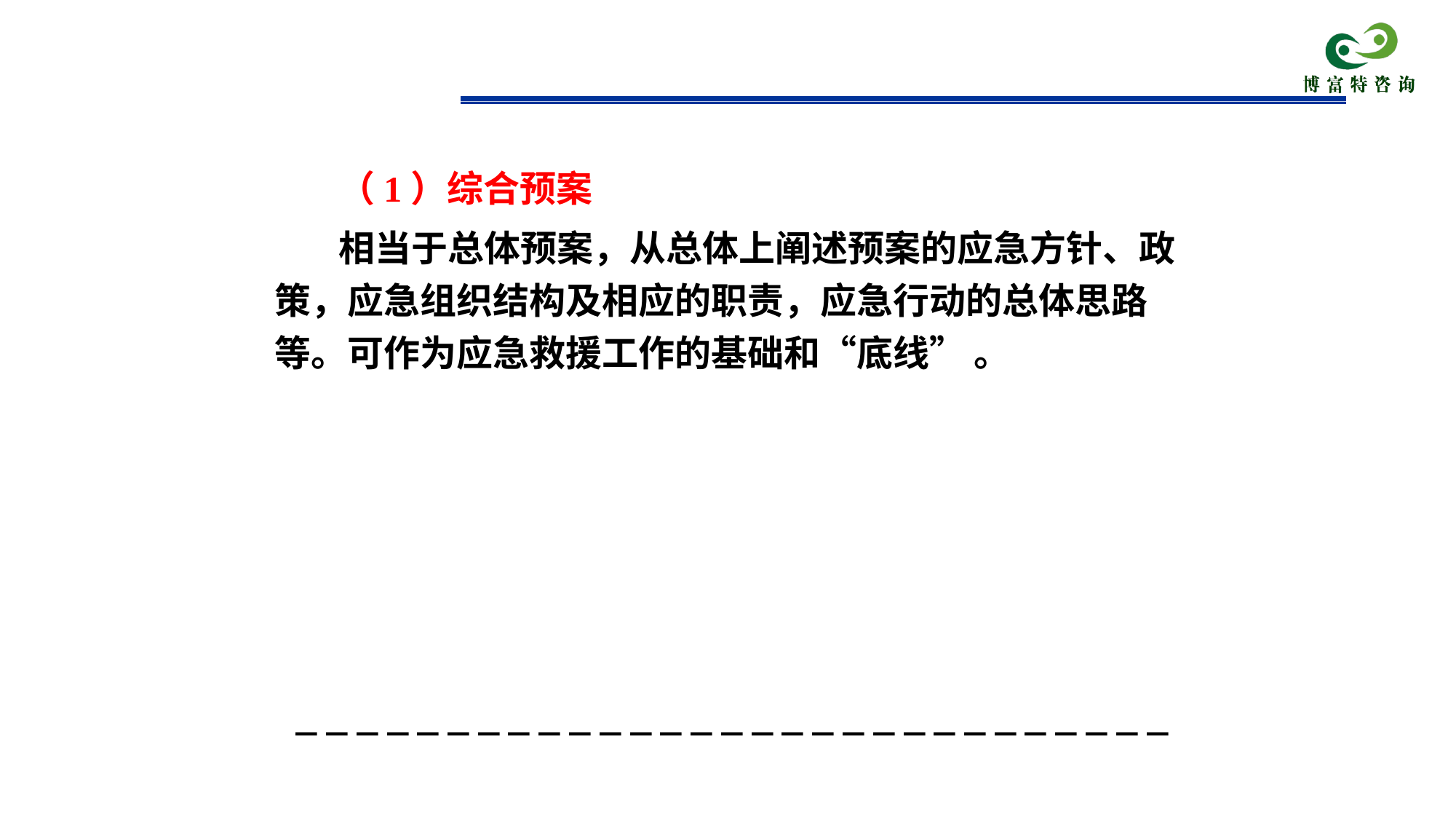

# （1）综合预案
相当于总体预案，从总体上阐述预案的应急方针、政策，应急组织结构及相应的职责，应急行动的总体思路等。可作为应急救援工作的基础和“底线” 。

－－－－－－－－－－－－－－－－－－－－－－－－－－－－－